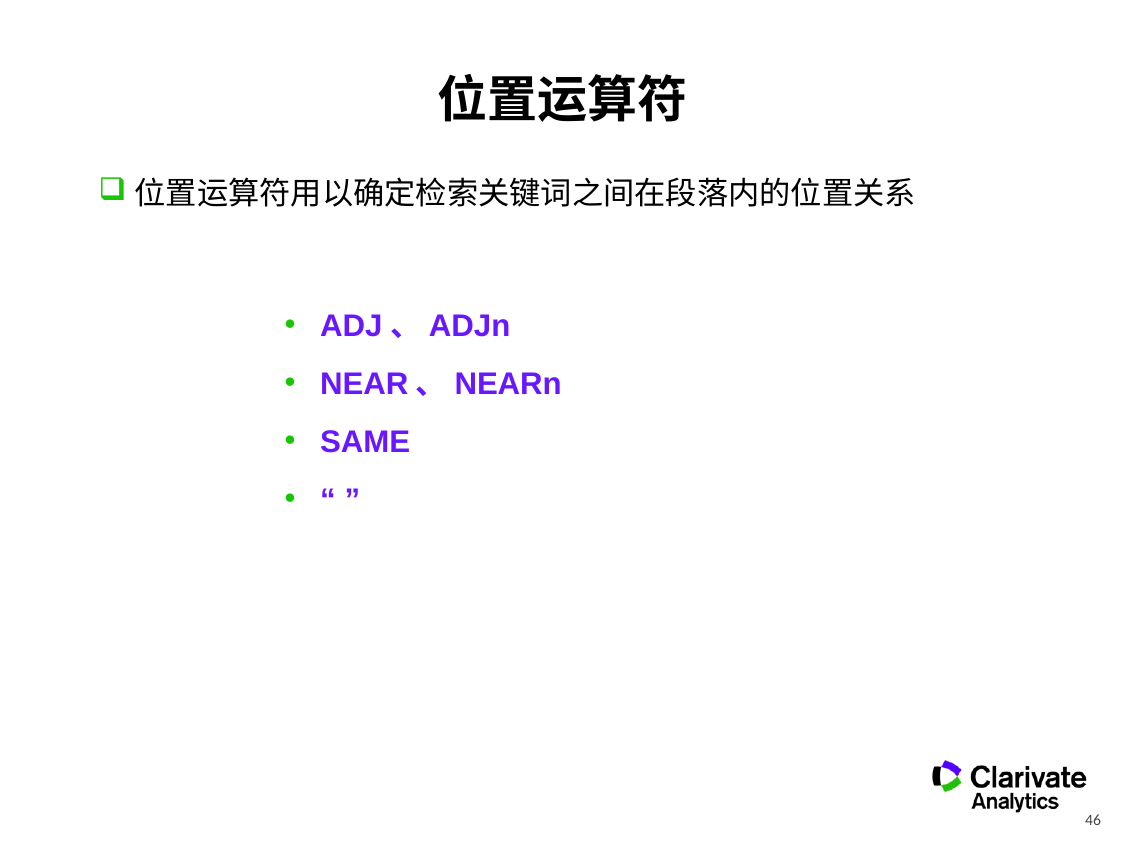

位置运算符
位置运算符用以确定检索关键词之间在段落内的位置关系
ADJ、ADJn
NEAR、NEARn
SAME
“ ”